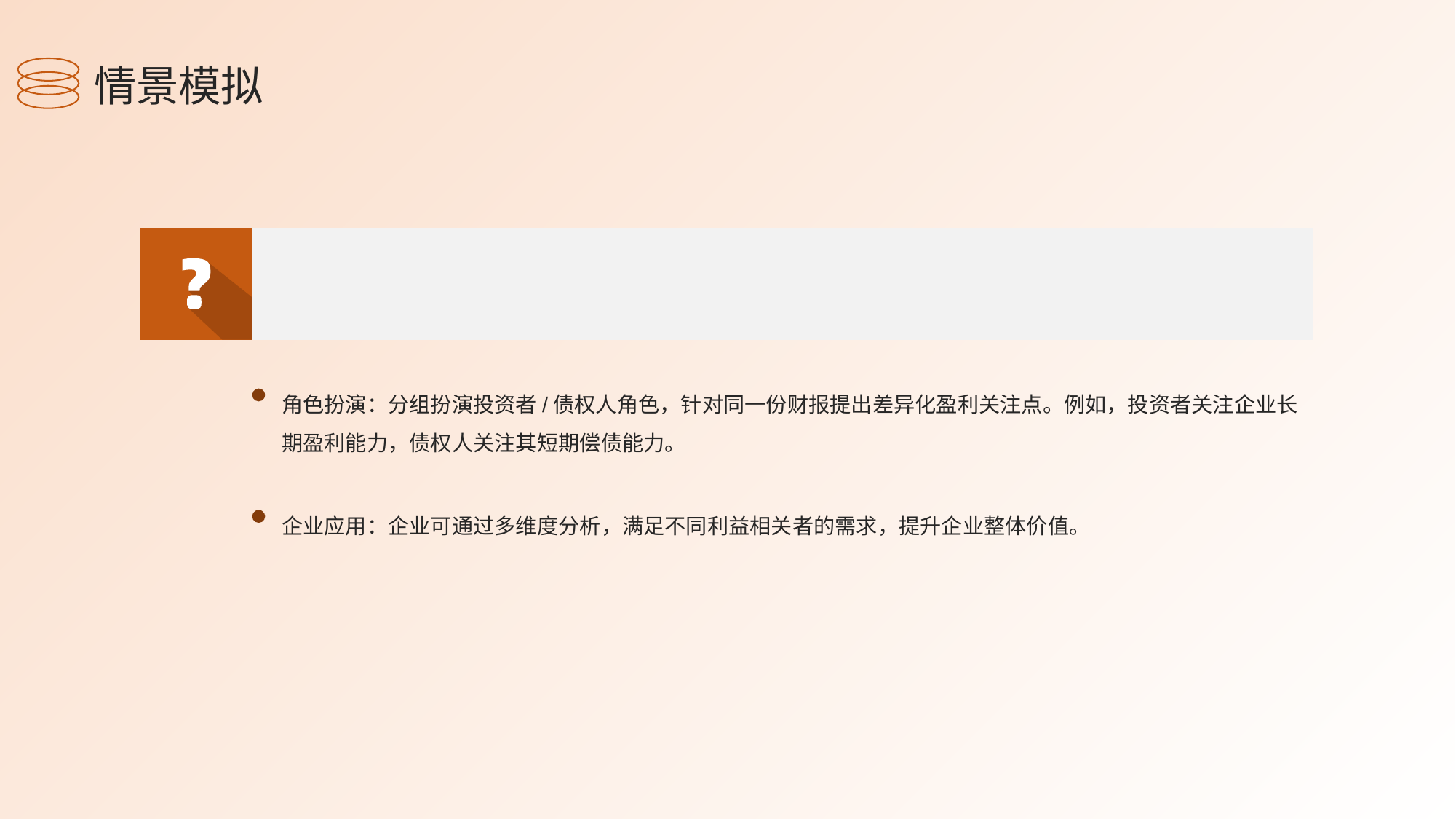

情景模拟

角色扮演：分组扮演投资者/债权人角色，针对同一份财报提出差异化盈利关注点。例如，投资者关注企业长期盈利能力，债权人关注其短期偿债能力。

企业应用：企业可通过多维度分析，满足不同利益相关者的需求，提升企业整体价值。